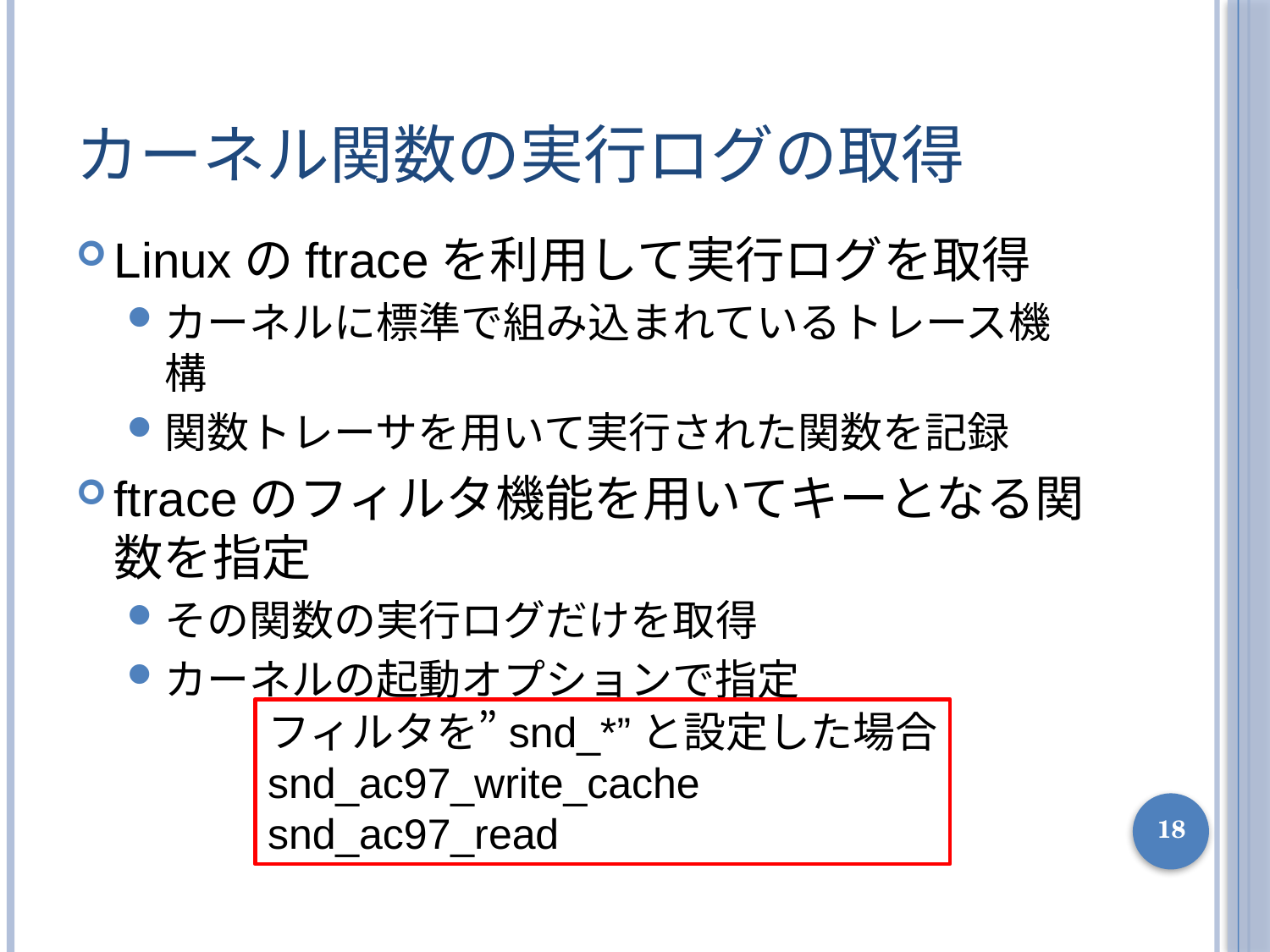

# カーネル関数の実行ログの取得
Linuxのftraceを利用して実行ログを取得
カーネルに標準で組み込まれているトレース機構
関数トレーサを用いて実行された関数を記録
ftraceのフィルタ機能を用いてキーとなる関数を指定
その関数の実行ログだけを取得
カーネルの起動オプションで指定
フィルタを”snd_*”と設定した場合
snd_ac97_write_cache
snd_ac97_read
18